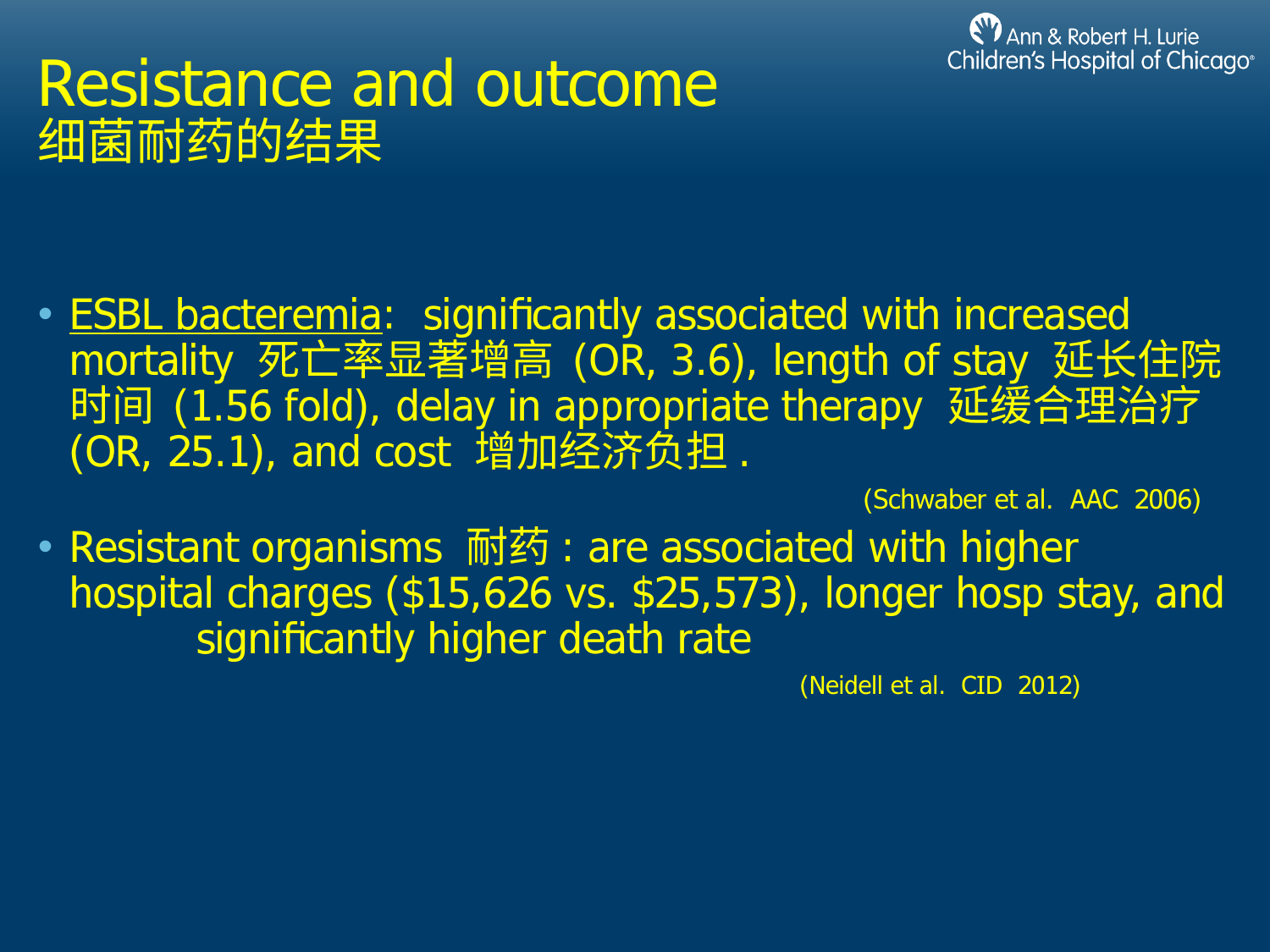

# Resistance and outcome 细菌耐药的结果
ESBL bacteremia:  significantly associated with increased mortality 死亡率显著增高 (OR, 3.6), length of stay 延长住院时间 (1.56 fold), delay in appropriate therapy 延缓合理治疗(OR, 25.1), and cost 增加经济负担.
						(Schwaber et al.  AAC  2006)
Resistant organisms 耐药: are associated with higher hospital charges ($15,626 vs. $25,573), longer hosp stay, and 	significantly higher death rate
					(Neidell et al.  CID  2012)